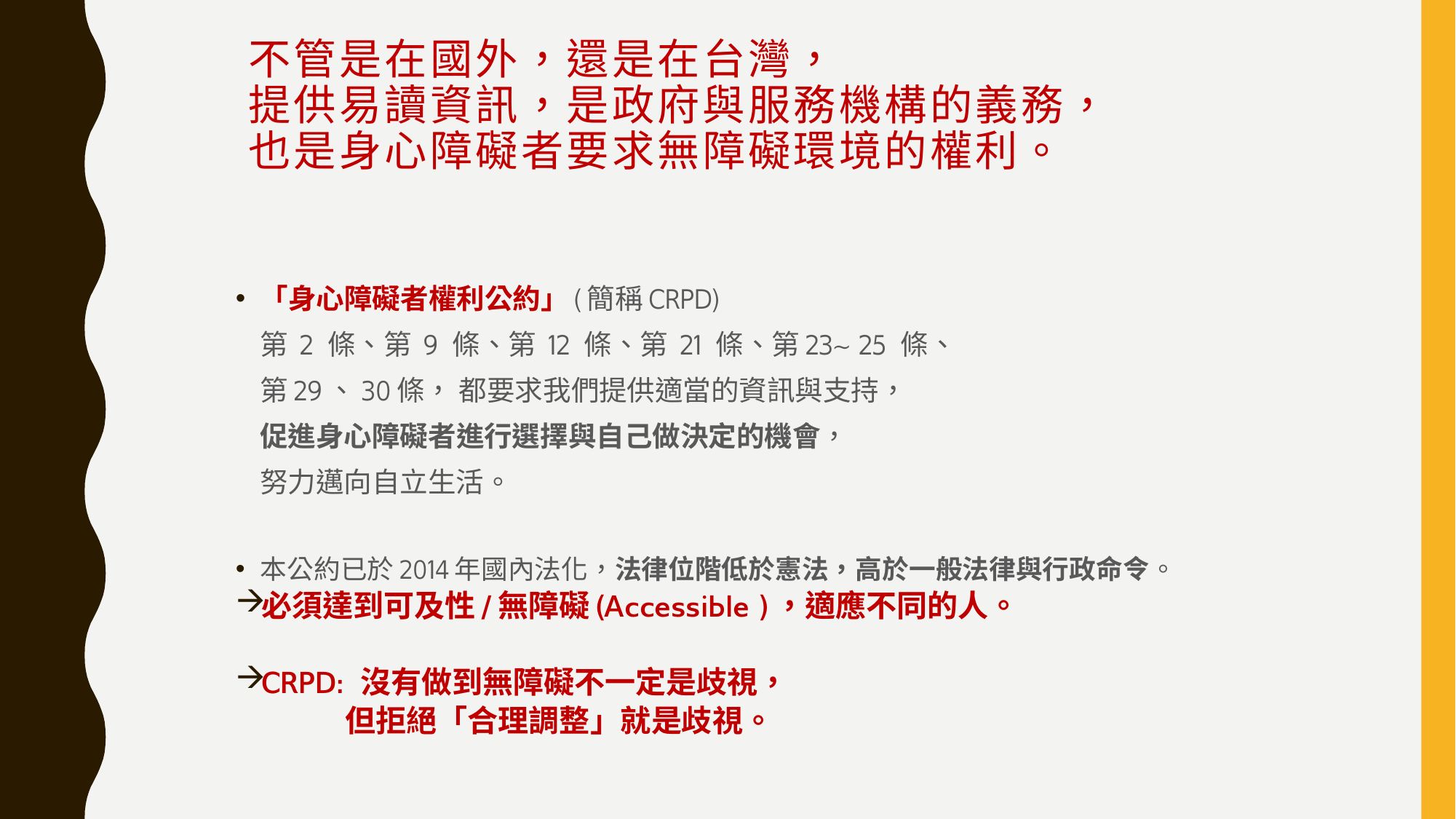

# 不管是在國外，還是在台灣， 提供易讀資訊，是政府與服務機構的義務， 也是身心障礙者要求無障礙環境的權利。
「身心障礙者權利公約」(簡稱CRPD)
   第 2 條、第 9 條、第 12 條、第 21 條、第23~ 25 條、
   第29、30條， 都要求我們提供適當的資訊與支持，
   促進身心障礙者進行選擇與自己做決定的機會，
   努力邁向自立生活。

本公約已於2014年國內法化，法律位階低於憲法，高於一般法律與行政命令。
必須達到可及性/無障礙(Accessible )，適應不同的人。

CRPD: 沒有做到無障礙不一定是歧視，
               但拒絕「合理調整」就是歧視。